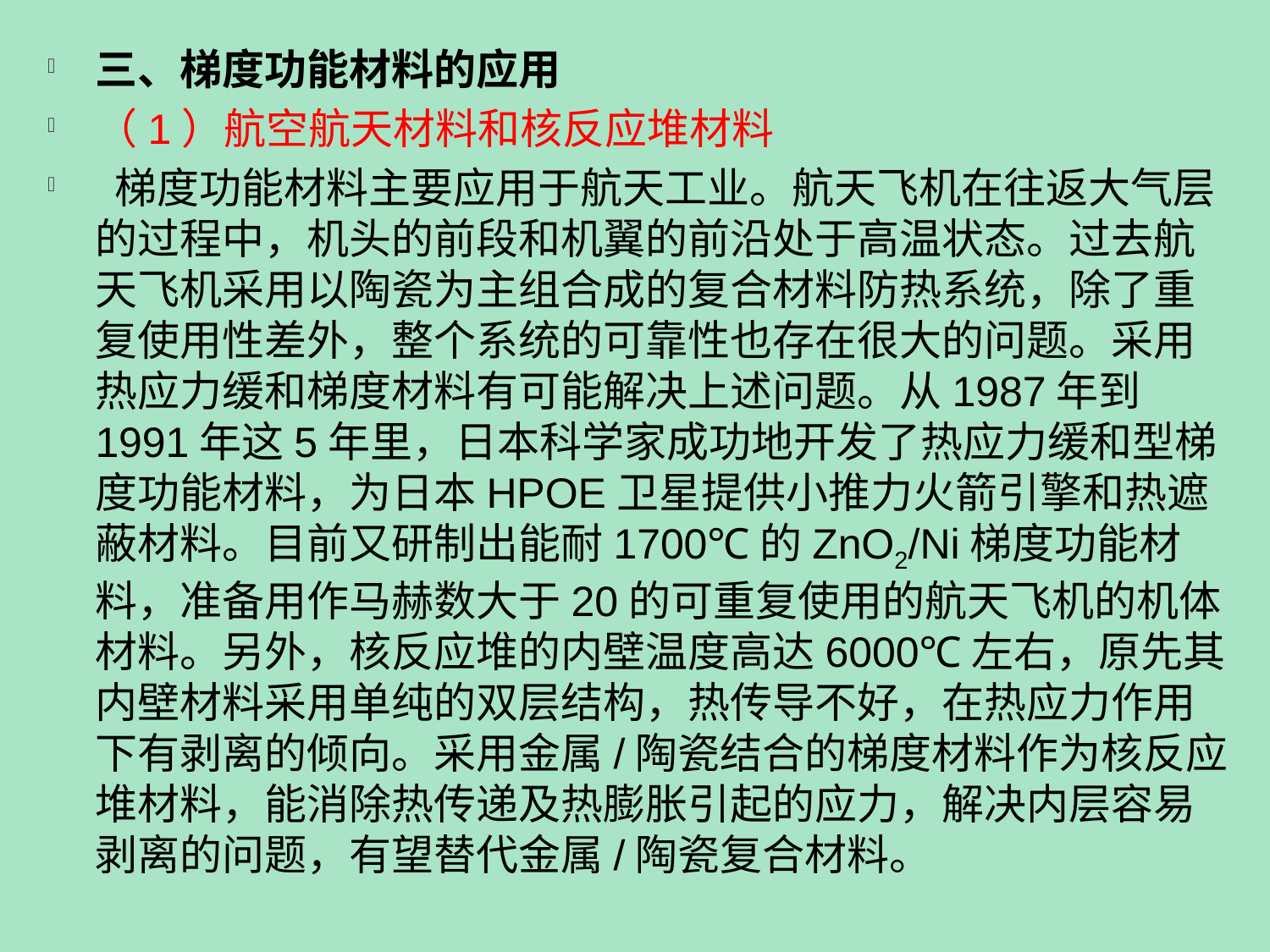

三、梯度功能材料的应用
（1）航空航天材料和核反应堆材料
 梯度功能材料主要应用于航天工业。航天飞机在往返大气层的过程中，机头的前段和机翼的前沿处于高温状态。过去航天飞机采用以陶瓷为主组合成的复合材料防热系统，除了重复使用性差外，整个系统的可靠性也存在很大的问题。采用热应力缓和梯度材料有可能解决上述问题。从1987年到1991年这5年里，日本科学家成功地开发了热应力缓和型梯度功能材料，为日本HPOE卫星提供小推力火箭引擎和热遮蔽材料。目前又研制出能耐1700℃的ZnO2/Ni梯度功能材料，准备用作马赫数大于20的可重复使用的航天飞机的机体材料。另外，核反应堆的内壁温度高达6000℃左右，原先其内壁材料采用单纯的双层结构，热传导不好，在热应力作用下有剥离的倾向。采用金属/陶瓷结合的梯度材料作为核反应堆材料，能消除热传递及热膨胀引起的应力，解决内层容易剥离的问题，有望替代金属/陶瓷复合材料。